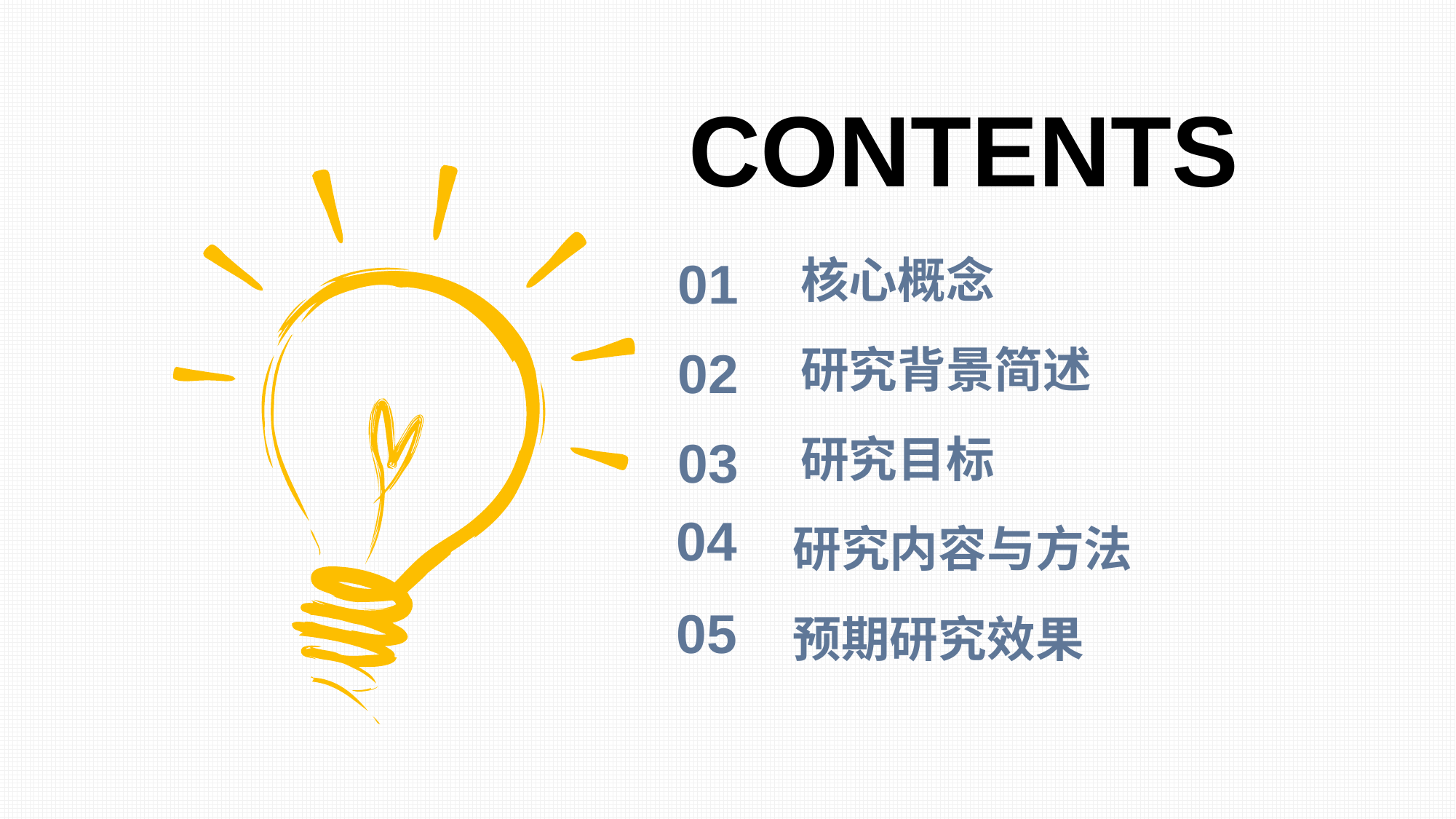

CONTENTS

01
核心概念
02
研究背景简述
03
研究目标
04
研究内容与方法
05
预期研究效果